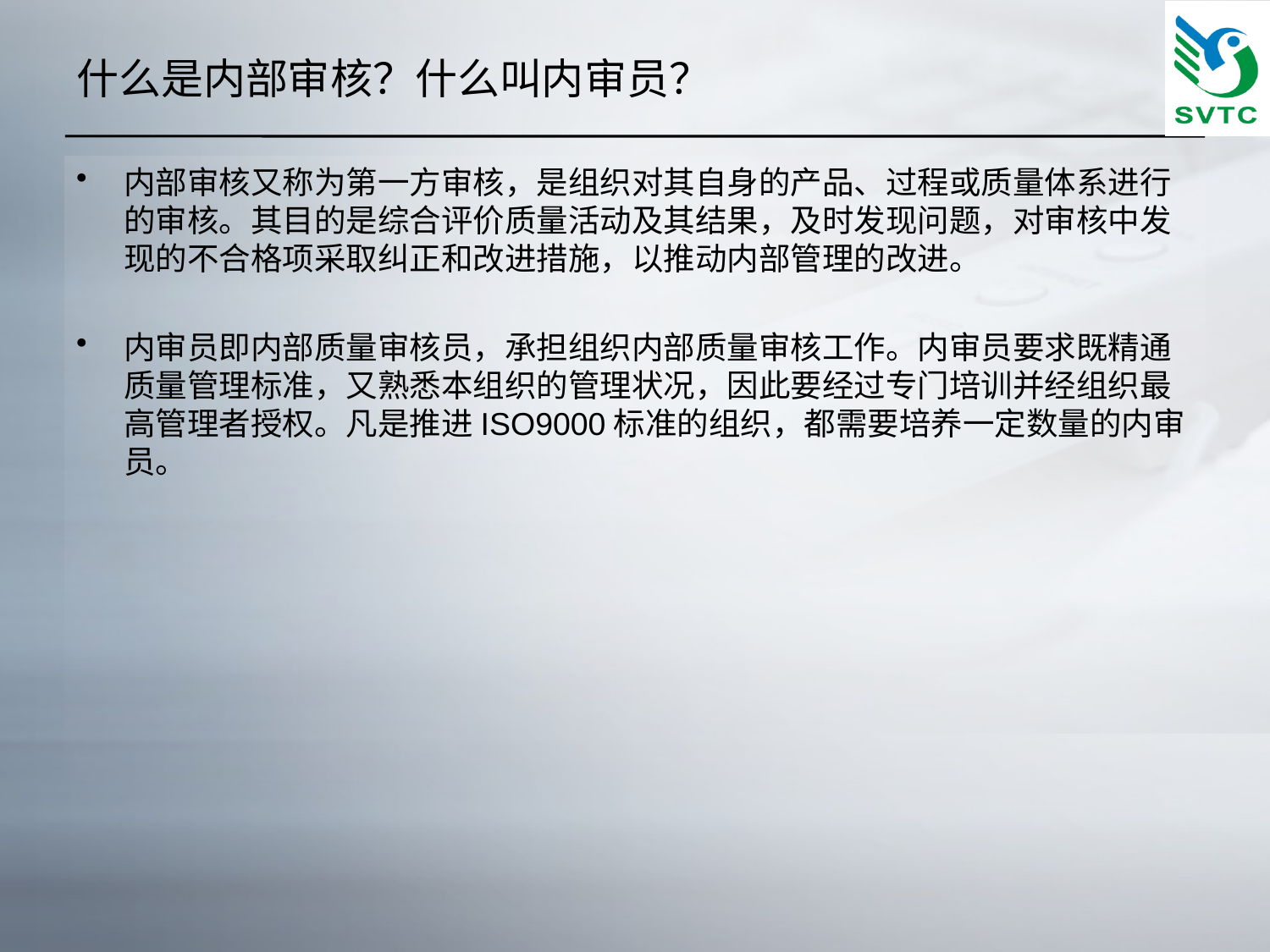

# 什么是内部审核？什么叫内审员？
内部审核又称为第一方审核，是组织对其自身的产品、过程或质量体系进行的审核。其目的是综合评价质量活动及其结果，及时发现问题，对审核中发现的不合格项采取纠正和改进措施，以推动内部管理的改进。

内审员即内部质量审核员，承担组织内部质量审核工作。内审员要求既精通质量管理标准，又熟悉本组织的管理状况，因此要经过专门培训并经组织最高管理者授权。凡是推进ISO9000标准的组织，都需要培养一定数量的内审员。